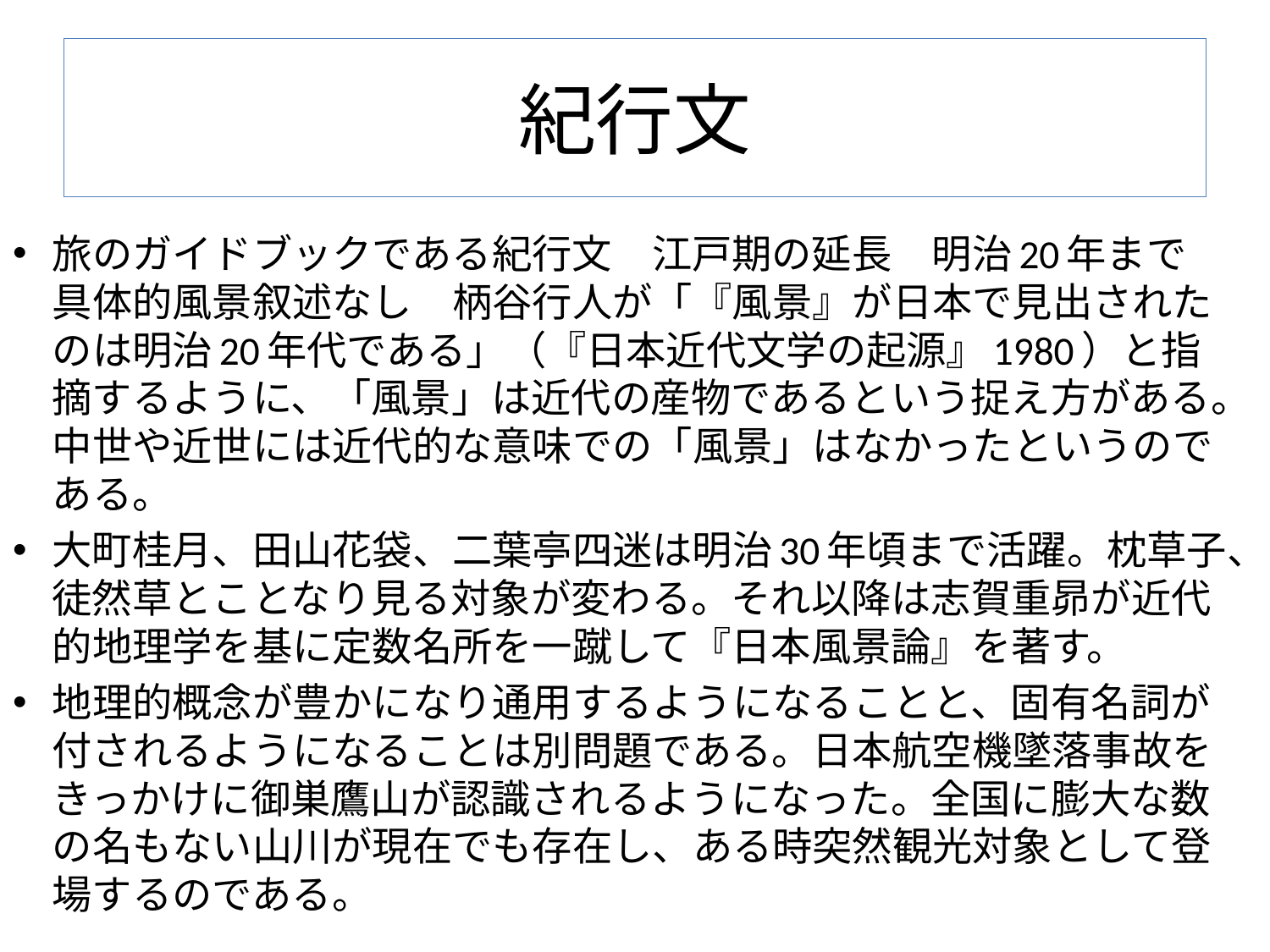

# 紀行文
旅のガイドブックである紀行文　江戸期の延長　明治20年まで　具体的風景叙述なし　柄谷行人が「『風景』が日本で見出されたのは明治20年代である」（『日本近代文学の起源』1980）と指摘するように、「風景」は近代の産物であるという捉え方がある。中世や近世には近代的な意味での「風景」はなかったというのである。
大町桂月、田山花袋、二葉亭四迷は明治30年頃まで活躍。枕草子、徒然草とことなり見る対象が変わる。それ以降は志賀重昴が近代的地理学を基に定数名所を一蹴して『日本風景論』を著す。
地理的概念が豊かになり通用するようになることと、固有名詞が付されるようになることは別問題である。日本航空機墜落事故をきっかけに御巣鷹山が認識されるようになった。全国に膨大な数の名もない山川が現在でも存在し、ある時突然観光対象として登場するのである。